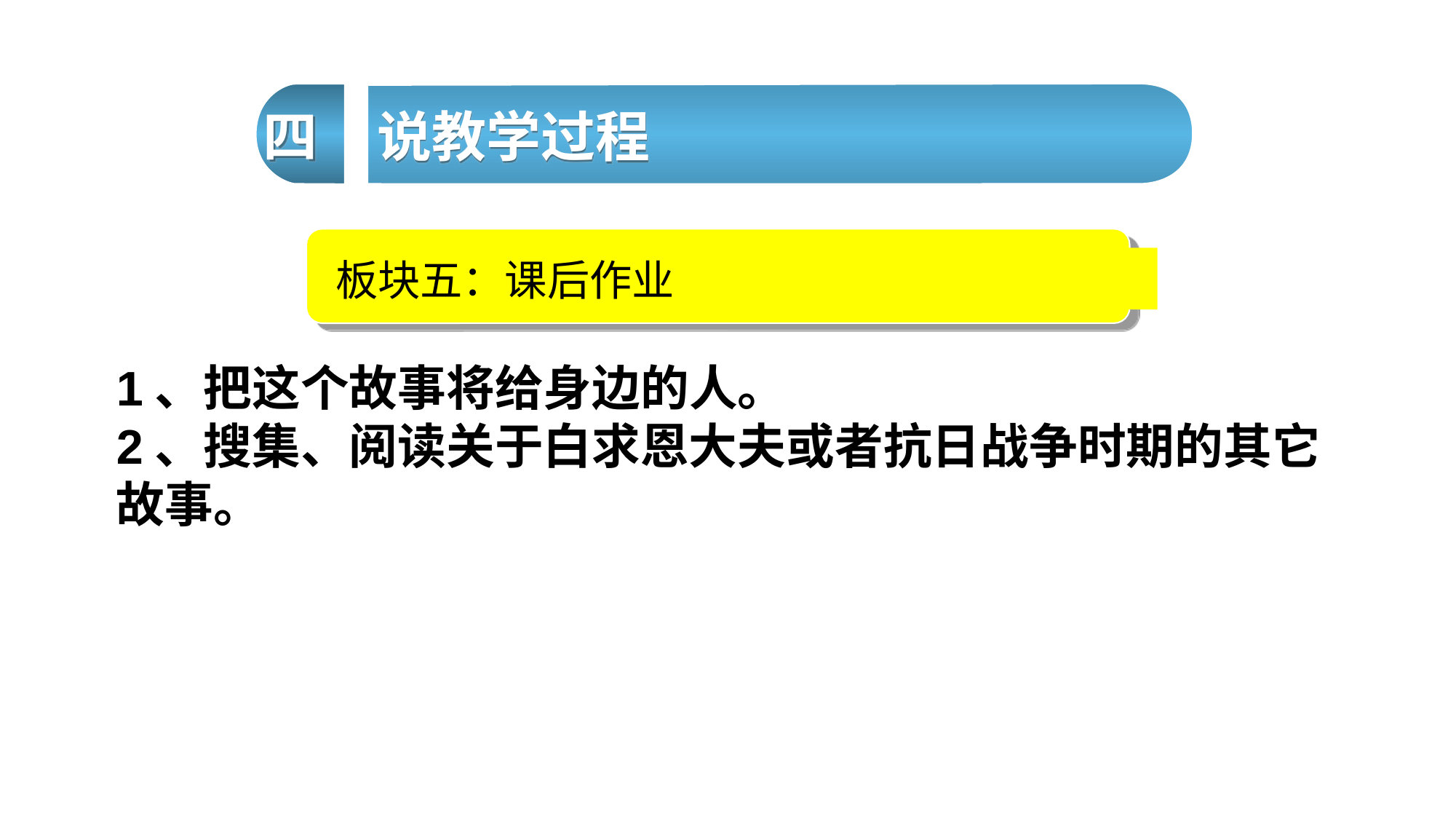

四
说教学过程

板块五：课后作业
1、把这个故事将给身边的人。
2、搜集、阅读关于白求恩大夫或者抗日战争时期的其它故事。